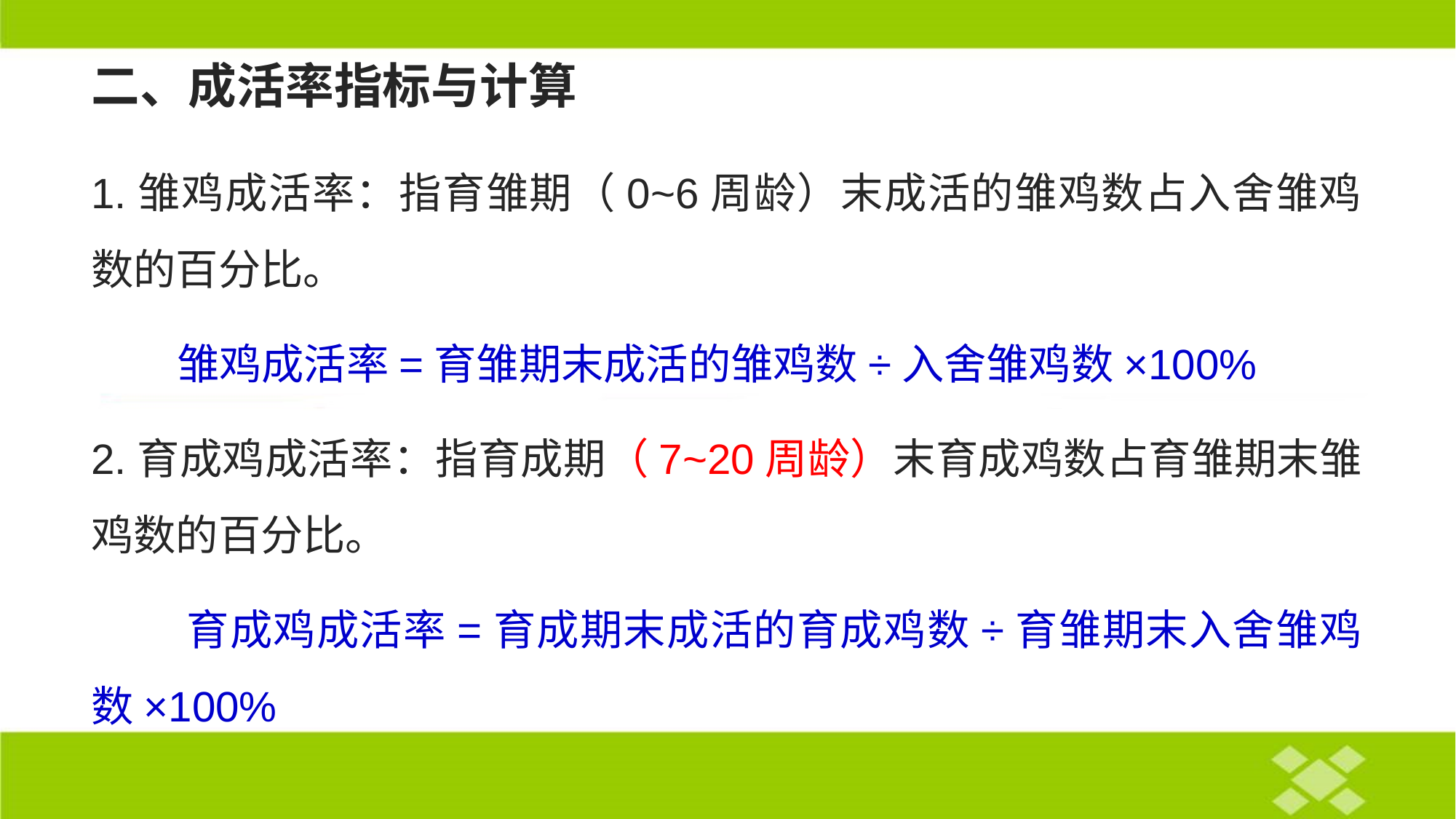

# 二、成活率指标与计算
1.雏鸡成活率：指育雏期（0~6周龄）末成活的雏鸡数占入舍雏鸡数的百分比。
        雏鸡成活率=育雏期末成活的雏鸡数÷入舍雏鸡数×100%
2.育成鸡成活率：指育成期（7~20周龄）末育成鸡数占育雏期末雏鸡数的百分比。
        育成鸡成活率=育成期末成活的育成鸡数÷育雏期末入舍雏鸡数×100%